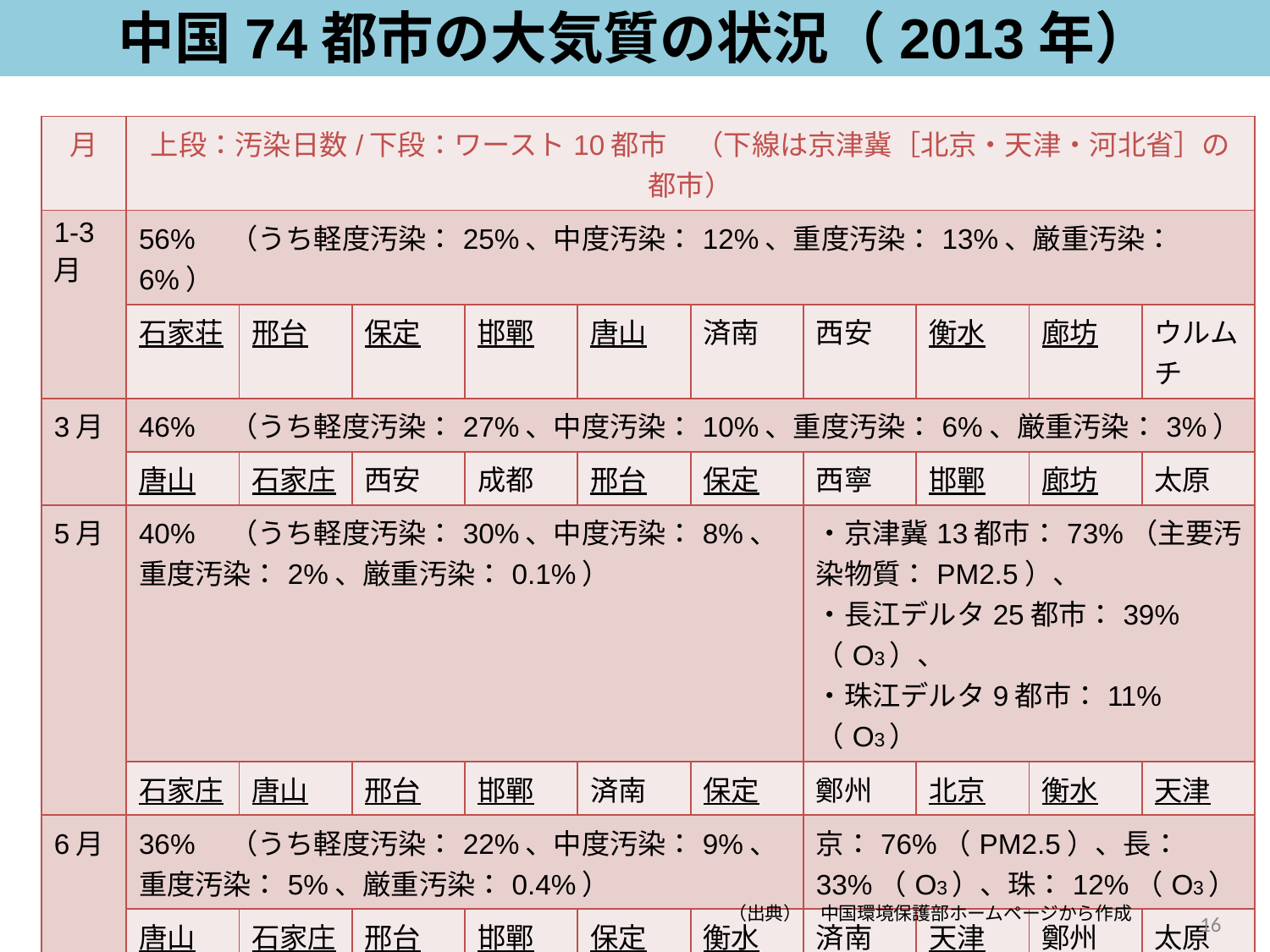

中国74都市の大気質の状況（2013年）
| 月 | 上段：汚染日数/下段：ワースト10都市　（下線は京津冀［北京・天津・河北省］の都市） |  |  |  |  |  |  |  |  |  |
| --- | --- | --- | --- | --- | --- | --- | --- | --- | --- | --- |
| 1-3月 | 56%　（うち軽度汚染：25%、中度汚染：12%、重度汚染：13%、厳重汚染：6%） |  |  |  |  |  |  |  |  |  |
|  | 石家荘 | 邢台 | 保定 | 邯鄲 | 唐山 | 済南 | 西安 | 衡水 | 廊坊 | ウルムチ |
| 3月 | 46%　（うち軽度汚染：27%、中度汚染：10%、重度汚染：6%、厳重汚染：3%） |  |  |  |  |  |  |  |  |  |
|  | 唐山 | 石家庄 | 西安 | 成都 | 邢台 | 保定 | 西寧 | 邯鄲 | 廊坊 | 太原 |
| 5月 | 40%　（うち軽度汚染：30%、中度汚染：8%、重度汚染：2%、厳重汚染：0.1%） |  |  |  |  |  | ・京津冀13都市：73%（主要汚染物質：PM2.5）、 ・長江デルタ25都市：39%（O3）、 ・珠江デルタ9都市：11%（O3） |  |  |  |
|  | 石家庄 | 唐山 | 邢台 | 邯鄲 | 済南 | 保定 | 鄭州 | 北京 | 衡水 | 天津 |
| 6月 | 36%　（うち軽度汚染：22%、中度汚染：9%、重度汚染：5%、厳重汚染：0.4%） |  |  |  |  |  | 京：76%（PM2.5）、長：33%（O3）、珠：12%（O3） |  |  |  |
|  | 唐山 | 石家庄 | 邢台 | 邯鄲 | 保定 | 衡水 | 済南 | 天津 | 鄭州 | 太原 |
| 1-6月 | 45%　（うち軽度汚染：25%、中度汚染：10%、重度汚染：8%、厳重汚染：3%） |  |  |  |  |  | 京：69%（PM2.5）、長：43%（PM2.5）、珠：20%（PM2.5） |  |  |  |
|  | 邢台 | 石家庄 | 邯鄲 | 保定 | 唐山 | 済南 | 衡水 | 西安 | 鄭州 | 廊坊 |
（出典）　中国環境保護部ホームページから作成
16